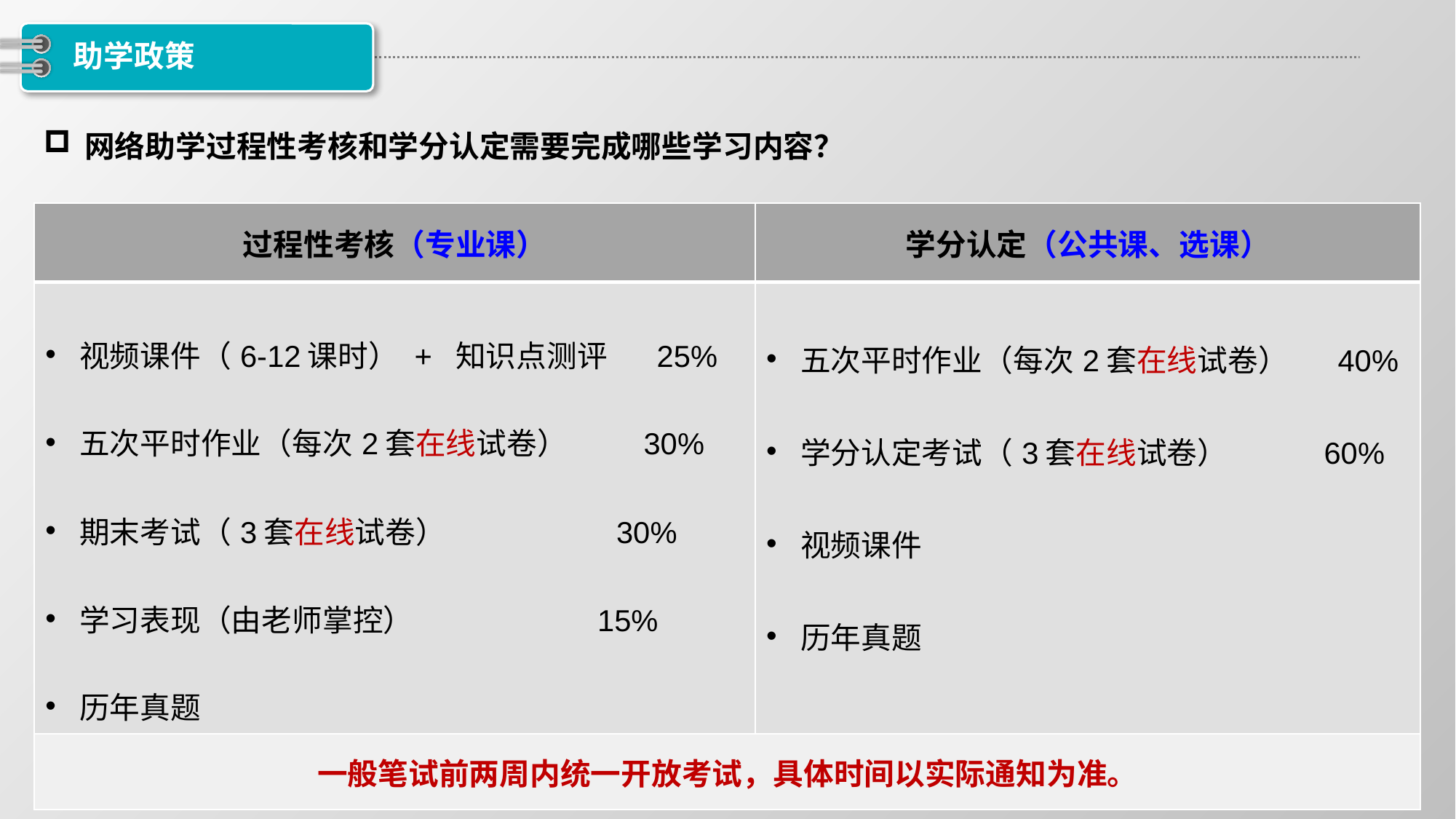

# 助学政策
网络助学过程性考核和学分认定需要完成哪些学习内容？
| 过程性考核（专业课） | 学分认定（公共课、选课） |
| --- | --- |
| 视频课件（6-12课时） + 知识点测评 25% 五次平时作业（每次2套在线试卷） 30% 期末考试（3套在线试卷） 30% 学习表现（由老师掌控） 15% 历年真题 | 五次平时作业（每次2套在线试卷） 40% 学分认定考试（3套在线试卷） 60% 视频课件 历年真题 |
| 一般笔试前两周内统一开放考试，具体时间以实际通知为准。 |  |